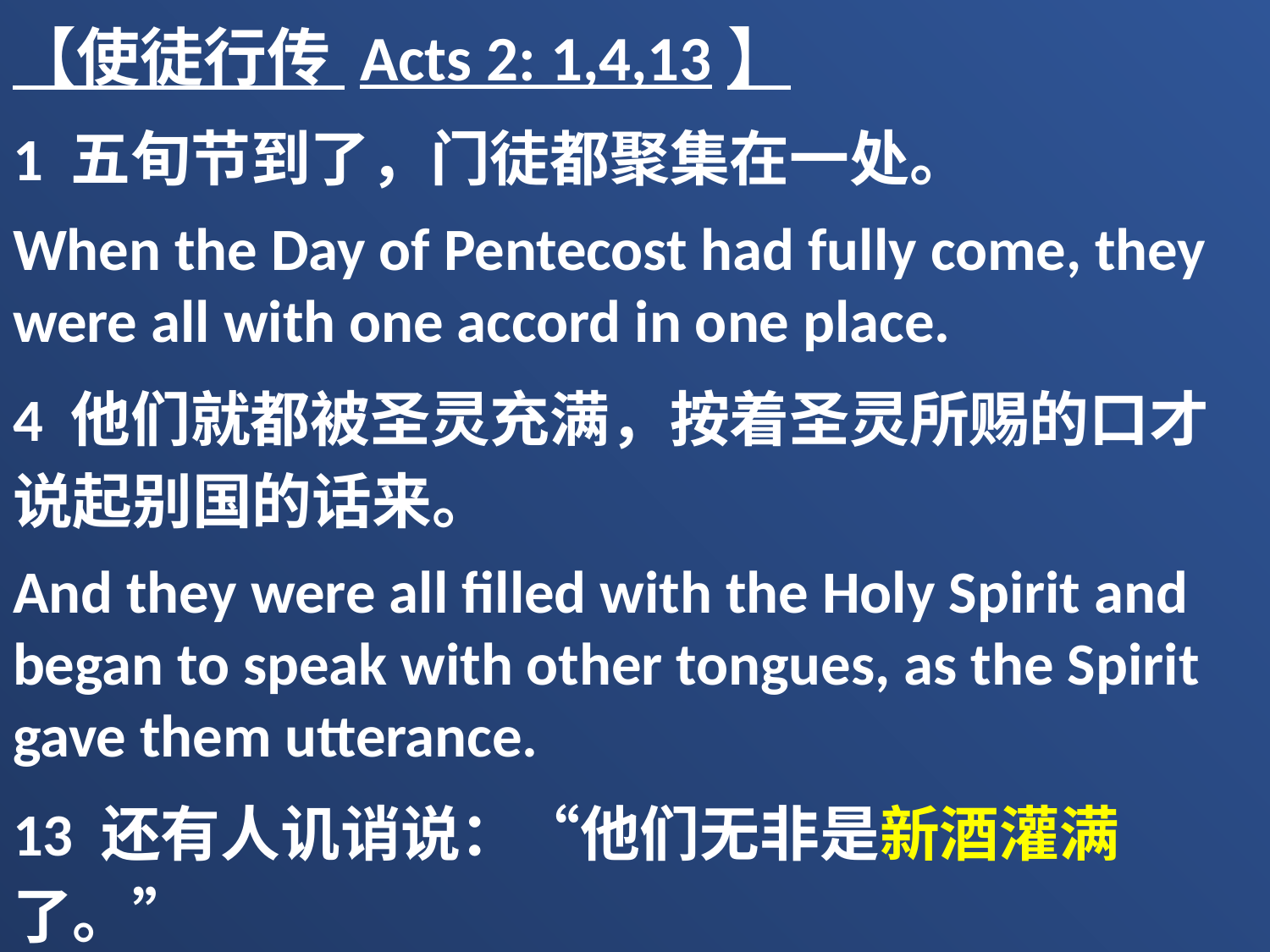

【使徒行传 Acts 2: 1,4,13】
1 五旬节到了，门徒都聚集在一处。
When the Day of Pentecost had fully come, they were all with one accord in one place.
4 他们就都被圣灵充满，按着圣灵所赐的口才说起别国的话来。
And they were all filled with the Holy Spirit and began to speak with other tongues, as the Spirit gave them utterance.
13 还有人讥诮说：“他们无非是新酒灌满了。”
Others mocking said, “They are full of new wine.”